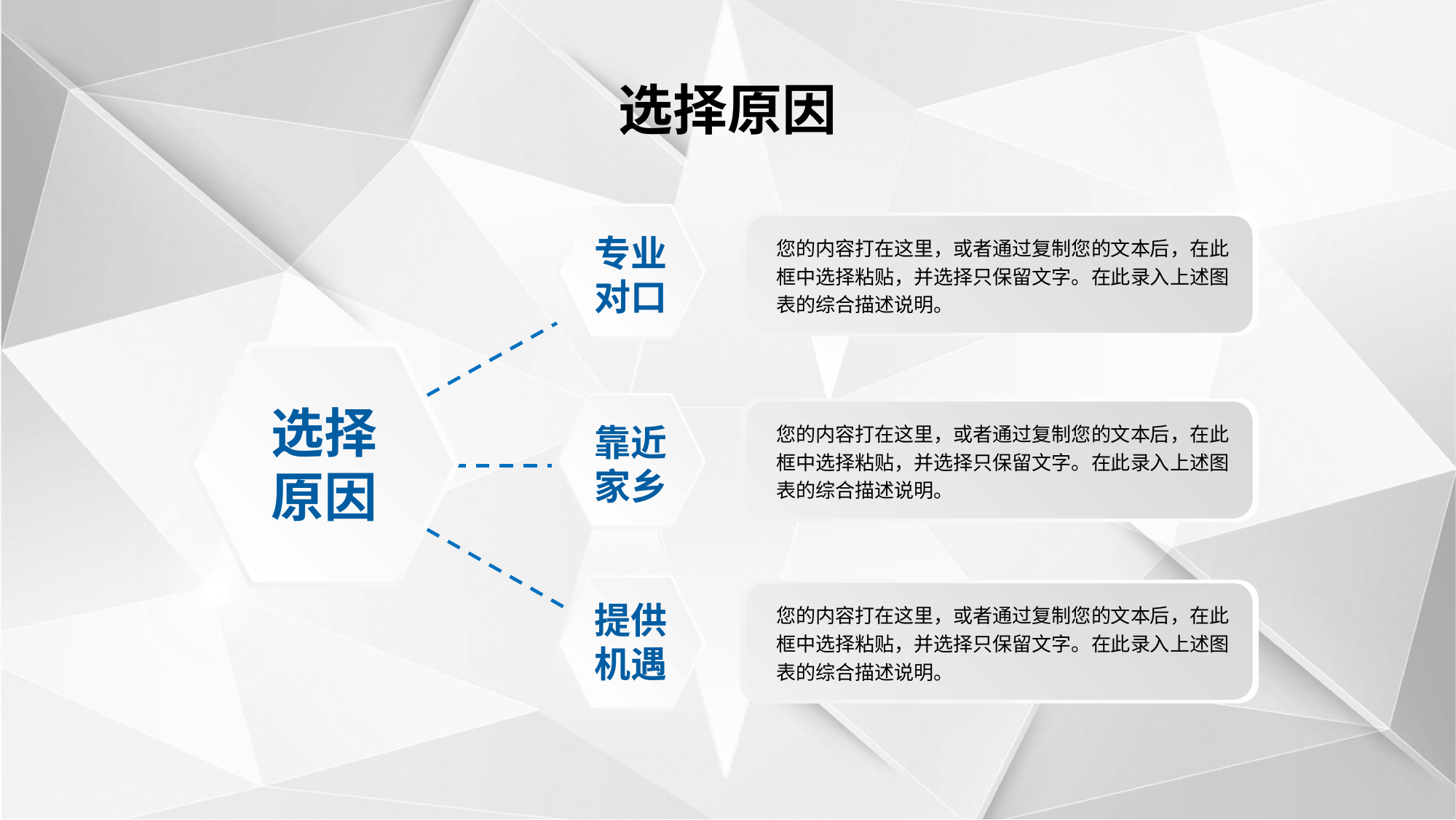

选择原因

您的内容打在这里，或者通过复制您的文本后，在此框中选择粘贴，并选择只保留文字。在此录入上述图表的综合描述说明。

专业
对口

选择
原因

您的内容打在这里，或者通过复制您的文本后，在此框中选择粘贴，并选择只保留文字。在此录入上述图表的综合描述说明。

靠近
家乡

您的内容打在这里，或者通过复制您的文本后，在此框中选择粘贴，并选择只保留文字。在此录入上述图表的综合描述说明。

提供
机遇
延迟符